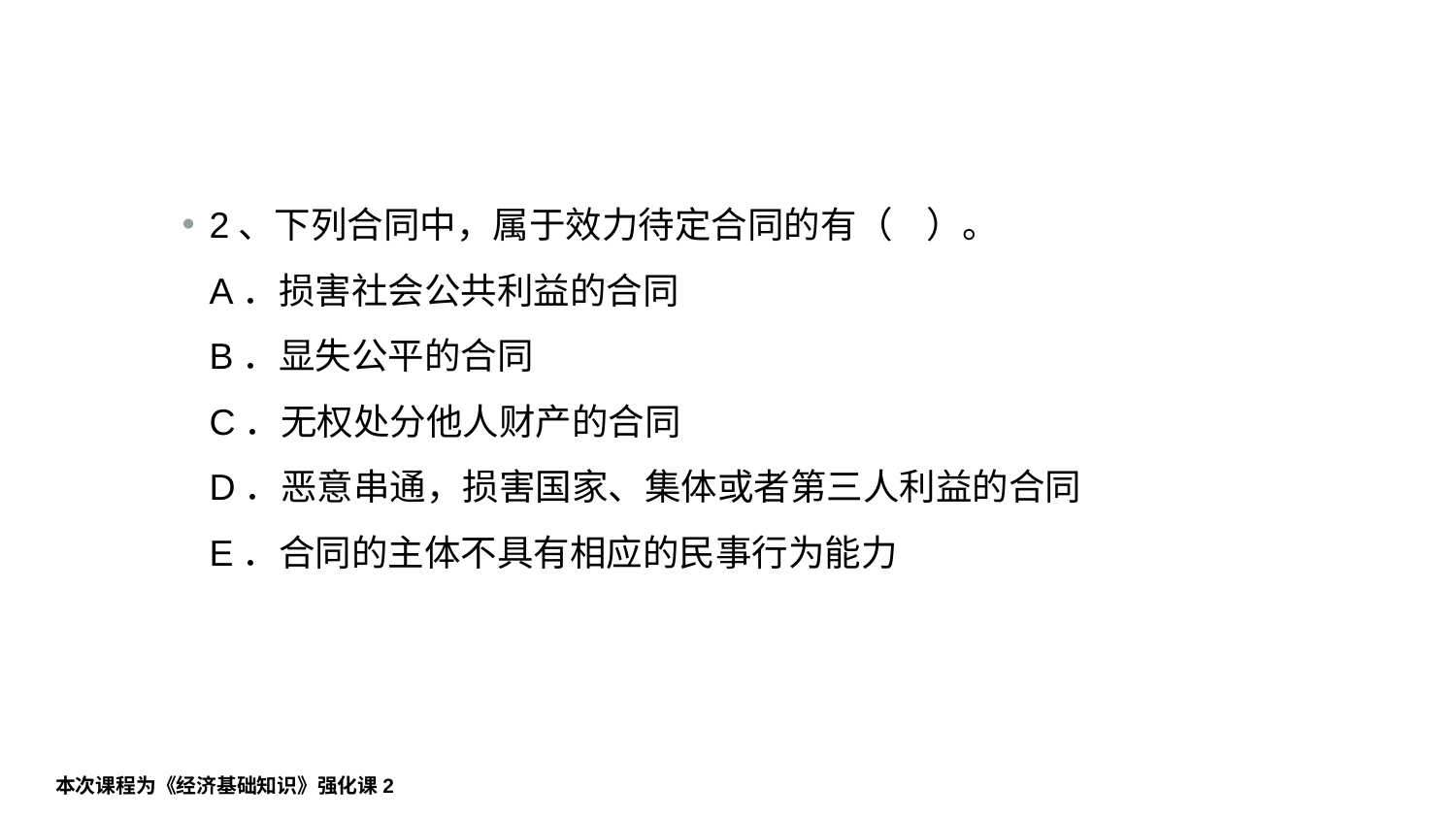

#
2、下列合同中，属于效力待定合同的有（    ）。
A．损害社会公共利益的合同
B．显失公平的合同
C．无权处分他人财产的合同
D．恶意串通，损害国家、集体或者第三人利益的合同
E．合同的主体不具有相应的民事行为能力